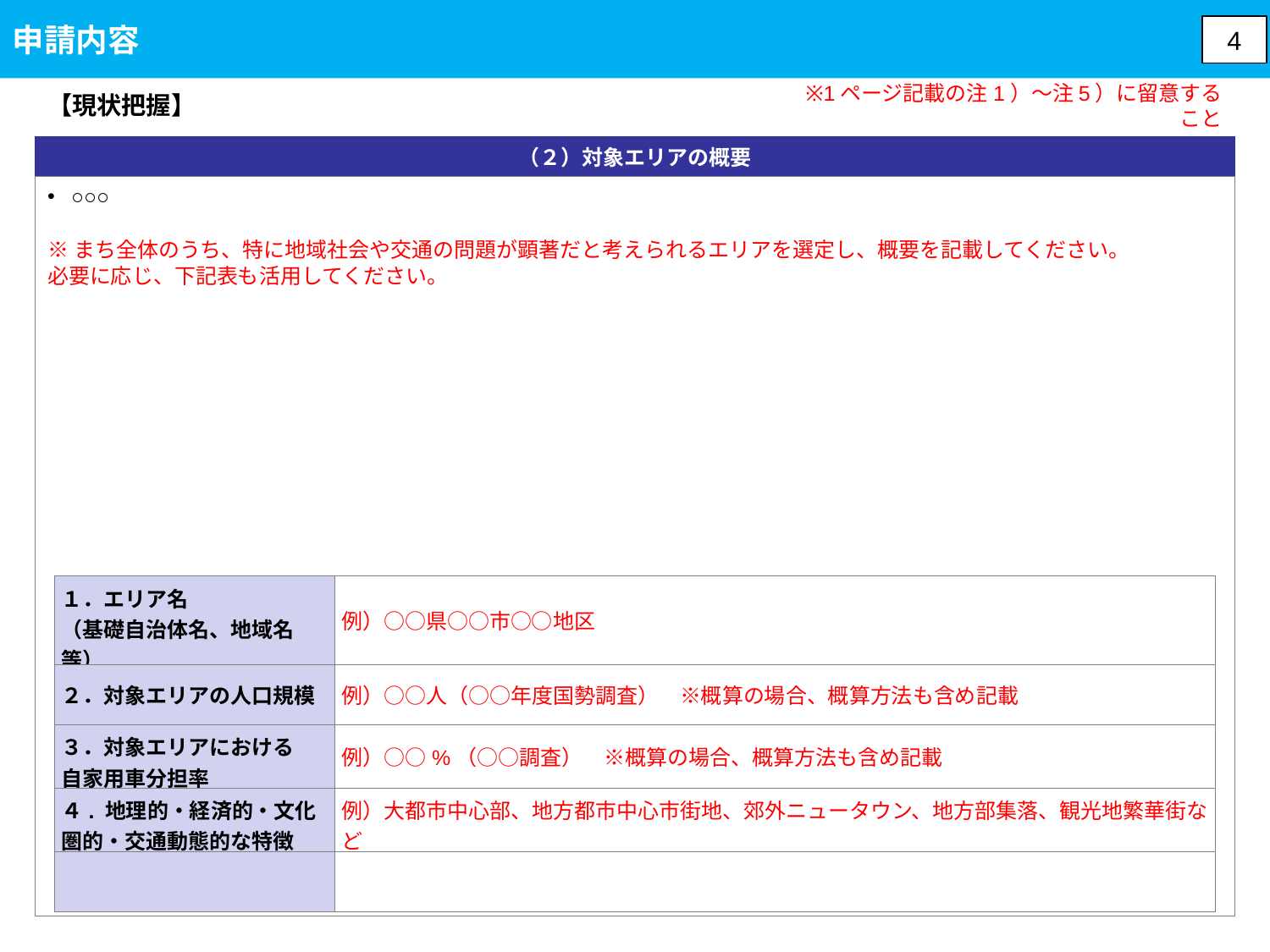

申請内容
4
【現状把握】
※1ページ記載の注1）～注5）に留意すること
（２）対象エリアの概要
○○○

※まち全体のうち、特に地域社会や交通の問題が顕著だと考えられるエリアを選定し、概要を記載してください。
必要に応じ、下記表も活用してください。
| １．エリア名 （基礎自治体名、地域名等） | 例）○○県○○市○○地区 |
| --- | --- |
| ２．対象エリアの人口規模 | 例）○○人（○○年度国勢調査）　※概算の場合、概算方法も含め記載 |
| ３．対象エリアにおける 自家用車分担率 | 例）○○%（○○調査）　※概算の場合、概算方法も含め記載 |
| ４. 地理的・経済的・文化圏的・交通動態的な特徴 | 例）大都市中心部、地方都市中心市街地、郊外ニュータウン、地方部集落、観光地繁華街など |
|  |  |